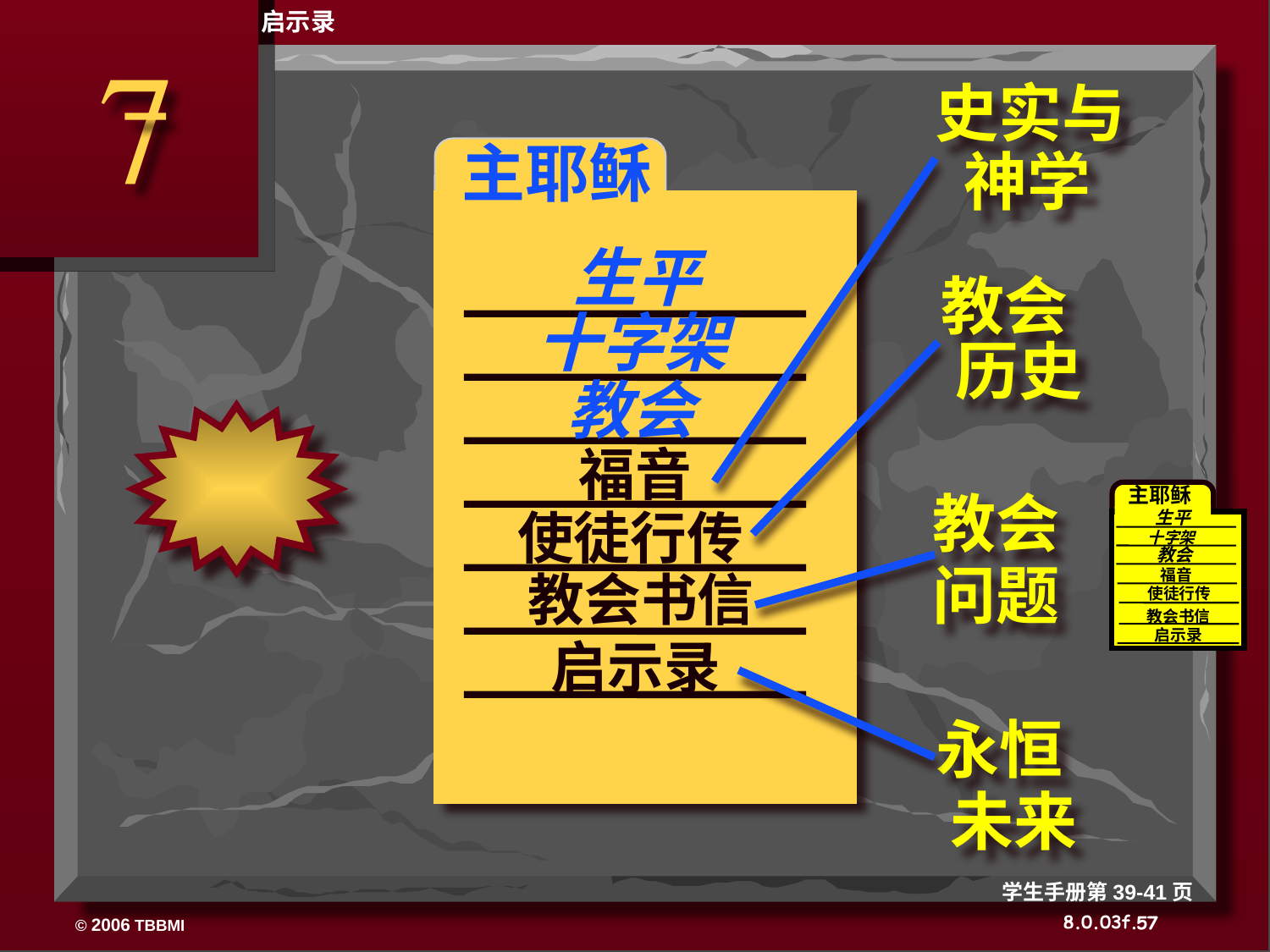

启示录

7

史实与    神学

  主耶稣

生平
教会    历史

十字架

教会

福音

主耶稣

生平
十字架
教会
福音
使徒行传
教会书信
     启示录
教会  问题

使徒行传

教会书信

启示录

永恒     未来

学生手册第39-41页
57